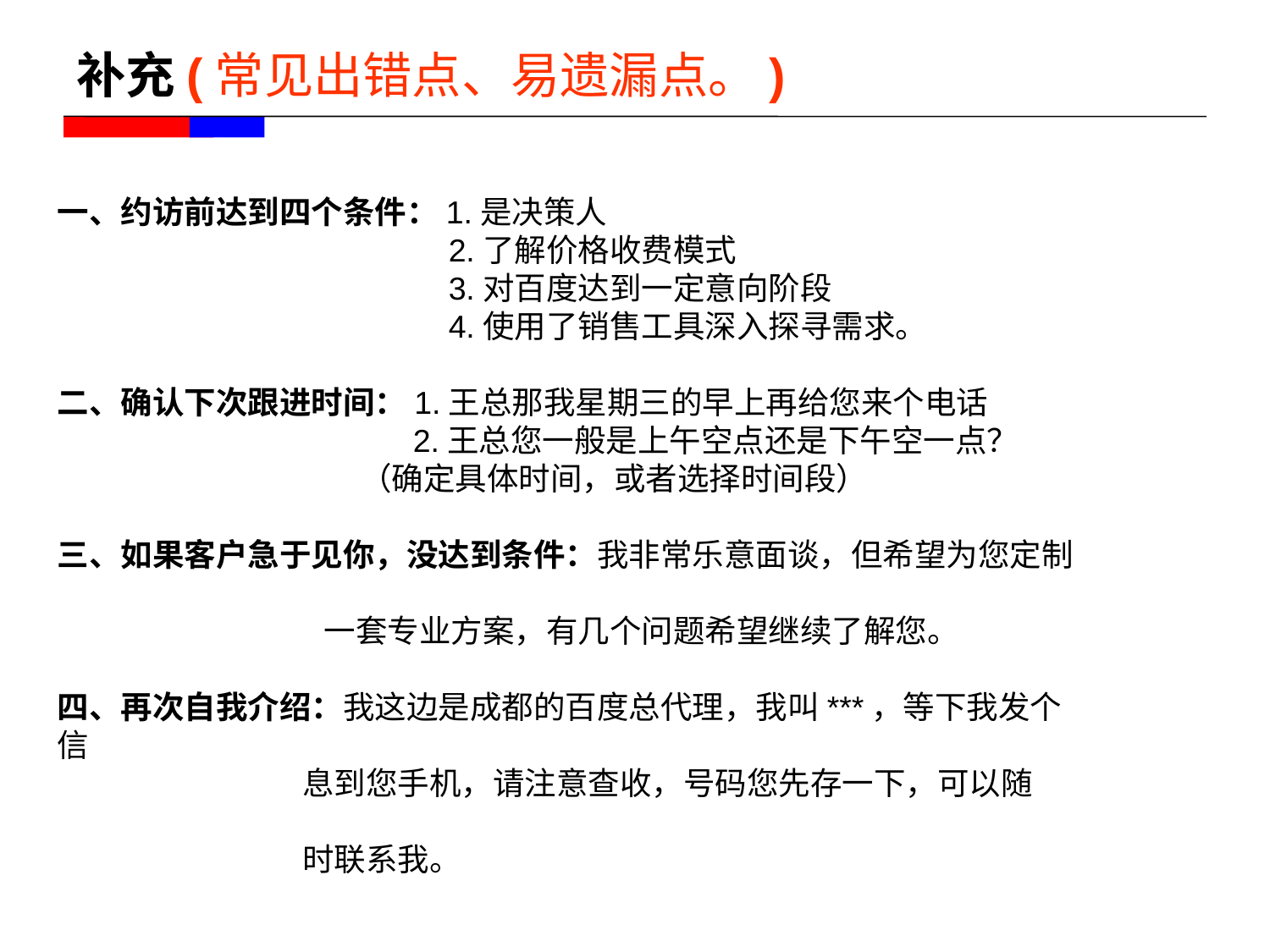

# 补充(常见出错点、易遗漏点。)
一、约访前达到四个条件：1.是决策人
                                            2.了解价格收费模式
                                            3.对百度达到一定意向阶段
                                            4.使用了销售工具深入探寻需求。

二、确认下次跟进时间：1.王总那我星期三的早上再给您来个电话
                                        2.王总您一般是上午空点还是下午空一点？
                                         （确定具体时间，或者选择时间段）

三、如果客户急于见你，没达到条件：我非常乐意面谈，但希望为您定制
                                    一套专业方案，有几个问题希望继续了解您。

四、再次自我介绍：我这边是成都的百度总代理，我叫***，等下我发个信
                                 息到您手机，请注意查收，号码您先存一下，可以随
                                 时联系我。